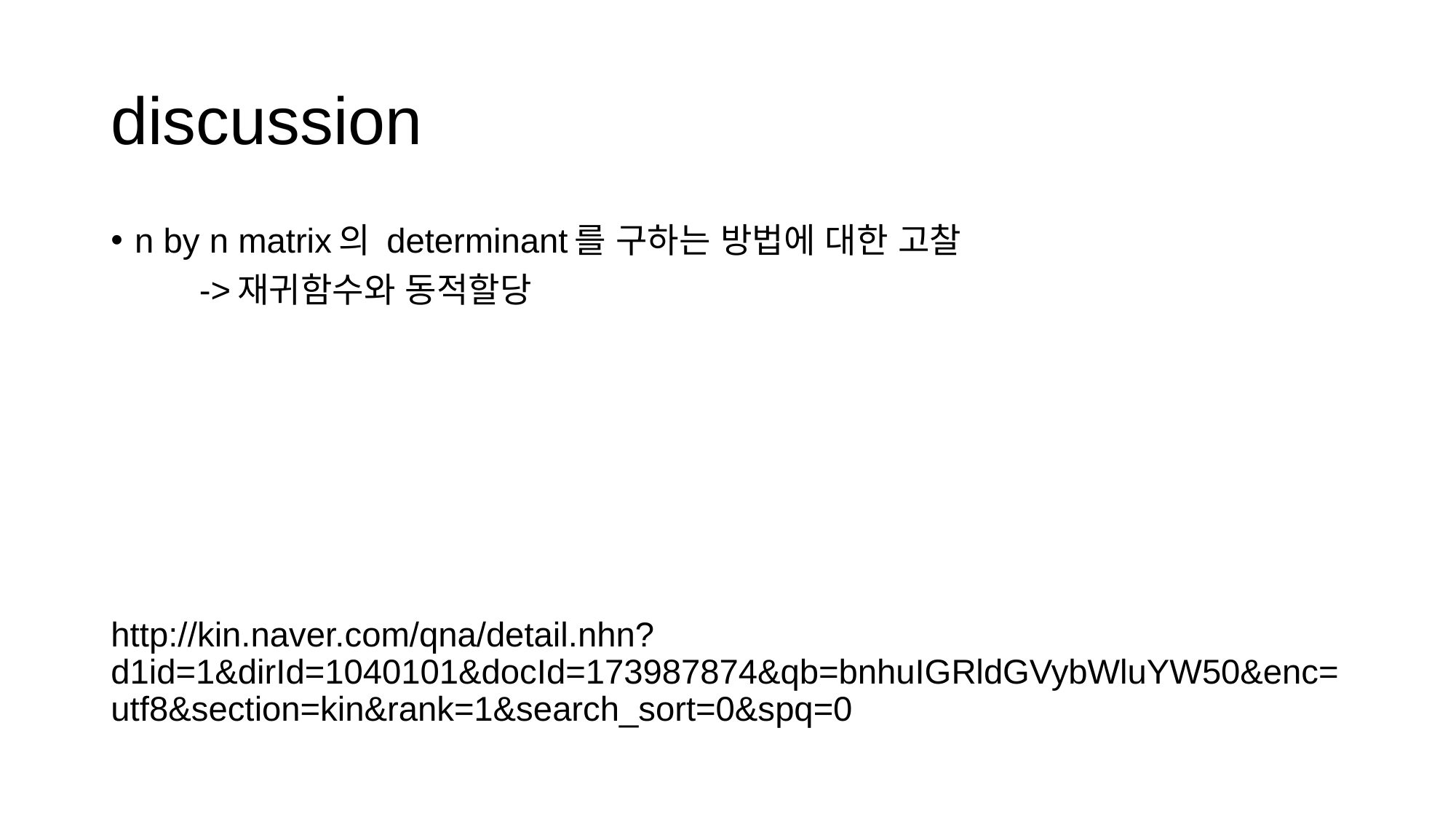

# discussion
n by n matrix의 determinant를 구하는 방법에 대한 고찰
	->재귀함수와 동적할당

http://kin.naver.com/qna/detail.nhn?d1id=1&dirId=1040101&docId=173987874&qb=bnhuIGRldGVybWluYW50&enc=utf8&section=kin&rank=1&search_sort=0&spq=0